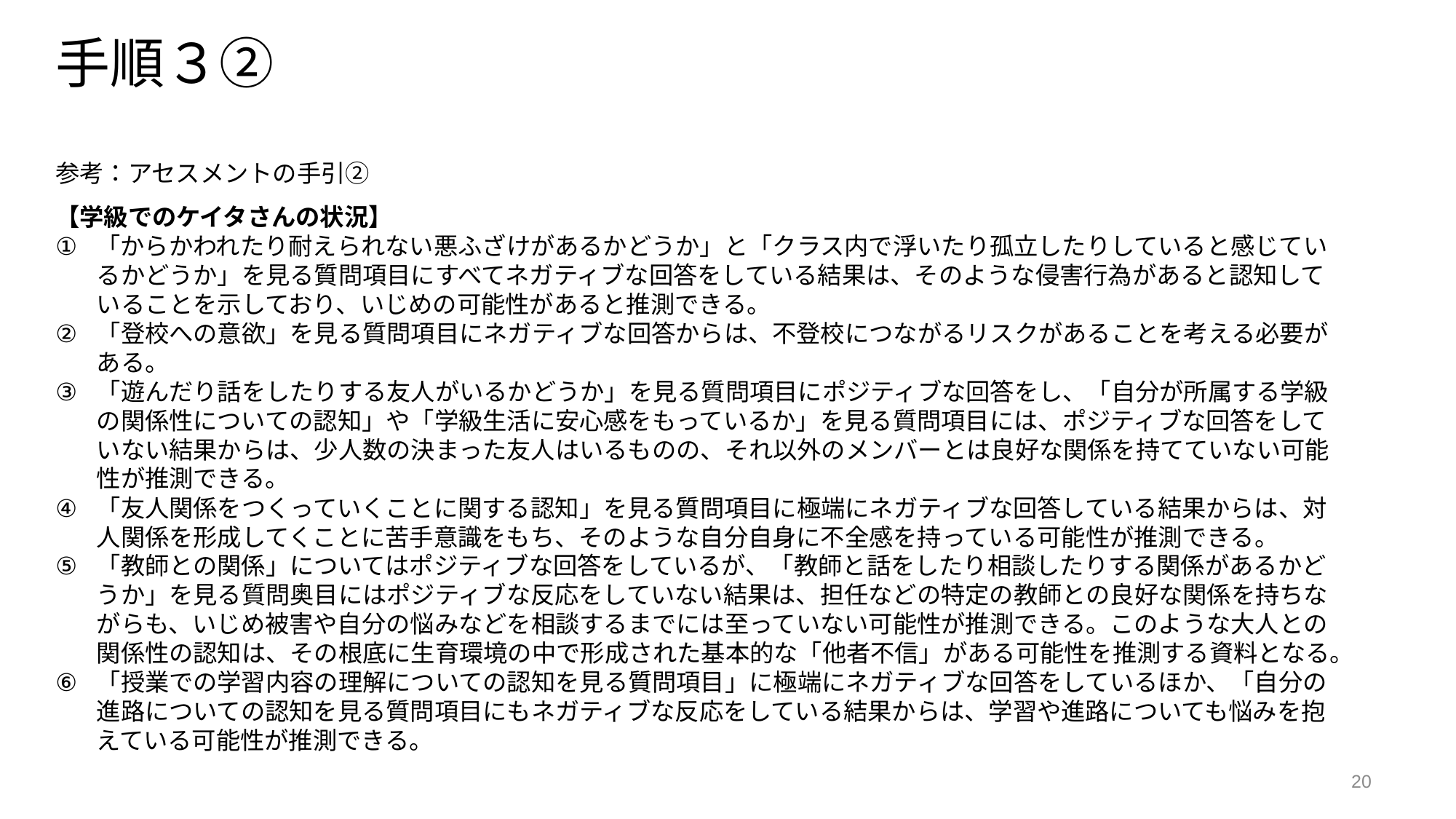

# 手順３②
参考：アセスメントの手引②
【学級でのケイタさんの状況】
「からかわれたり耐えられない悪ふざけがあるかどうか」と「クラス内で浮いたり孤立したりしていると感じているかどうか」を見る質問項目にすべてネガティブな回答をしている結果は、そのような侵害行為があると認知していることを示しており、いじめの可能性があると推測できる。
「登校への意欲」を見る質問項目にネガティブな回答からは、不登校につながるリスクがあることを考える必要がある。
「遊んだり話をしたりする友人がいるかどうか」を見る質問項目にポジティブな回答をし、「自分が所属する学級の関係性についての認知」や「学級生活に安心感をもっているか」を見る質問項目には、ポジティブな回答をしていない結果からは、少人数の決まった友人はいるものの、それ以外のメンバーとは良好な関係を持てていない可能性が推測できる。
「友人関係をつくっていくことに関する認知」を見る質問項目に極端にネガティブな回答している結果からは、対人関係を形成してくことに苦手意識をもち、そのような自分自身に不全感を持っている可能性が推測できる。
「教師との関係」についてはポジティブな回答をしているが、「教師と話をしたり相談したりする関係があるかどうか」を見る質問奥目にはポジティブな反応をしていない結果は、担任などの特定の教師との良好な関係を持ちながらも、いじめ被害や自分の悩みなどを相談するまでには至っていない可能性が推測できる。このような大人との関係性の認知は、その根底に生育環境の中で形成された基本的な「他者不信」がある可能性を推測する資料となる。
「授業での学習内容の理解についての認知を見る質問項目」に極端にネガティブな回答をしているほか、「自分の進路についての認知を見る質問項目にもネガティブな反応をしている結果からは、学習や進路についても悩みを抱えている可能性が推測できる。
20